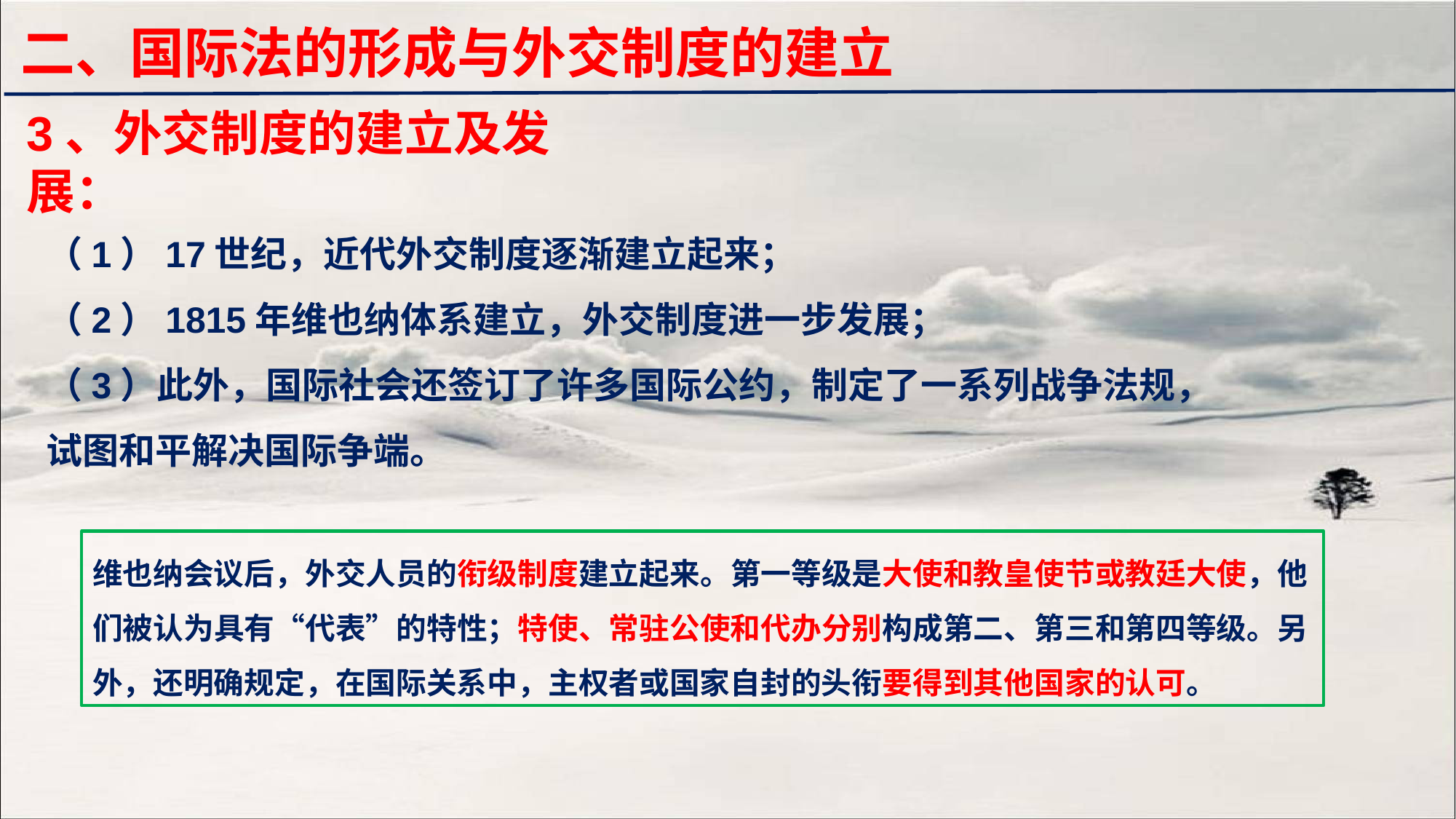

二、国际法的形成与外交制度的建立
3、外交制度的建立及发展：
（1）17世纪，近代外交制度逐渐建立起来；
（2）1815年维也纳体系建立，外交制度进一步发展；
（3）此外，国际社会还签订了许多国际公约，制定了一系列战争法规，试图和平解决国际争端。
维也纳会议后，外交人员的衔级制度建立起来。第一等级是大使和教皇使节或教廷大使，他们被认为具有“代表”的特性；特使、常驻公使和代办分别构成第二、第三和第四等级。另外，还明确规定，在国际关系中，主权者或国家自封的头衔要得到其他国家的认可。